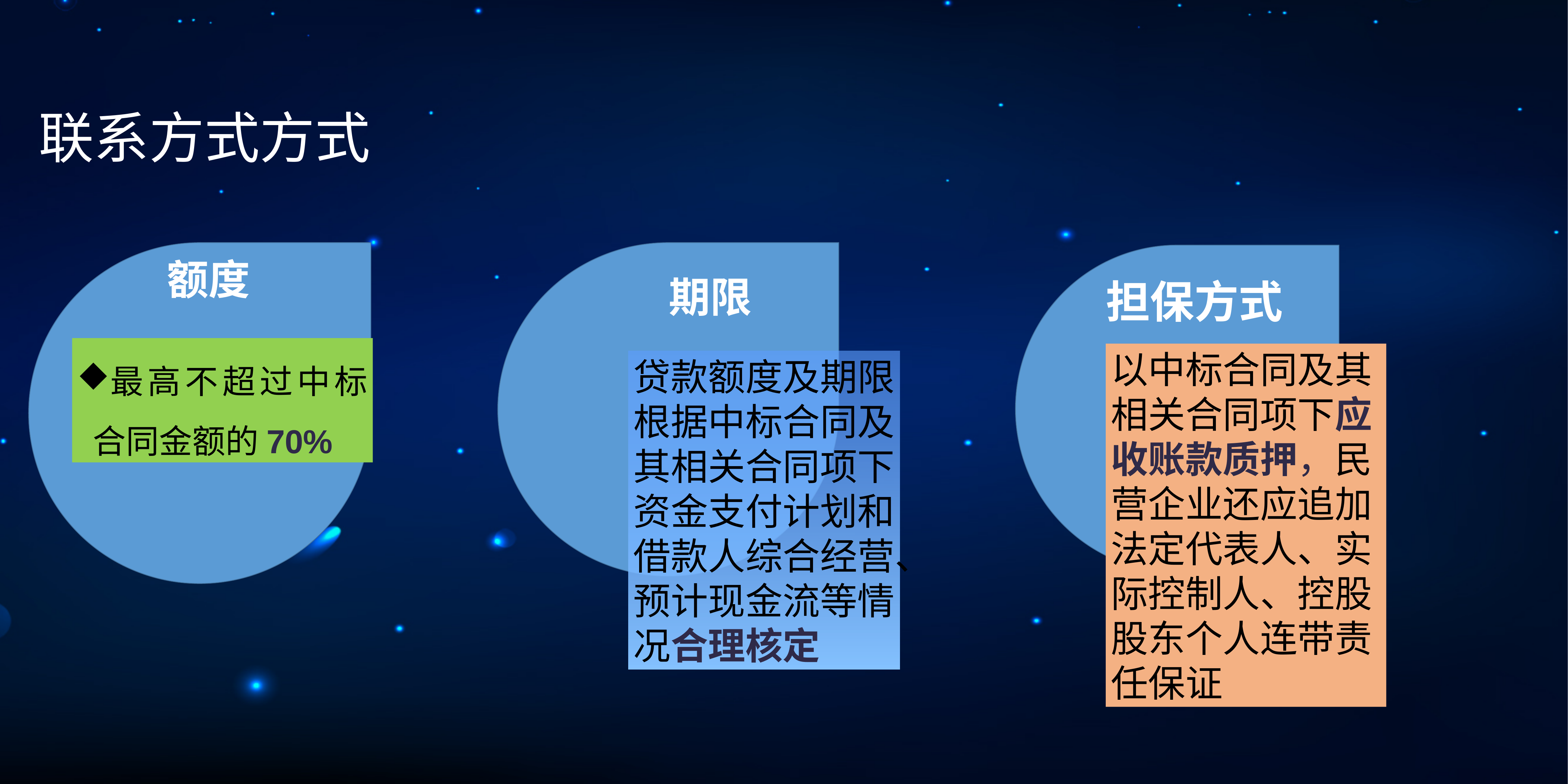

联系方式方式

额度
期限
担保方式

最高不超过中标合同金额的70%
以中标合同及其相关合同项下应收账款质押，民营企业还应追加法定代表人、实际控制人、控股股东个人连带责任保证
贷款额度及期限根据中标合同及其相关合同项下资金支付计划和借款人综合经营、预计现金流等情况合理核定